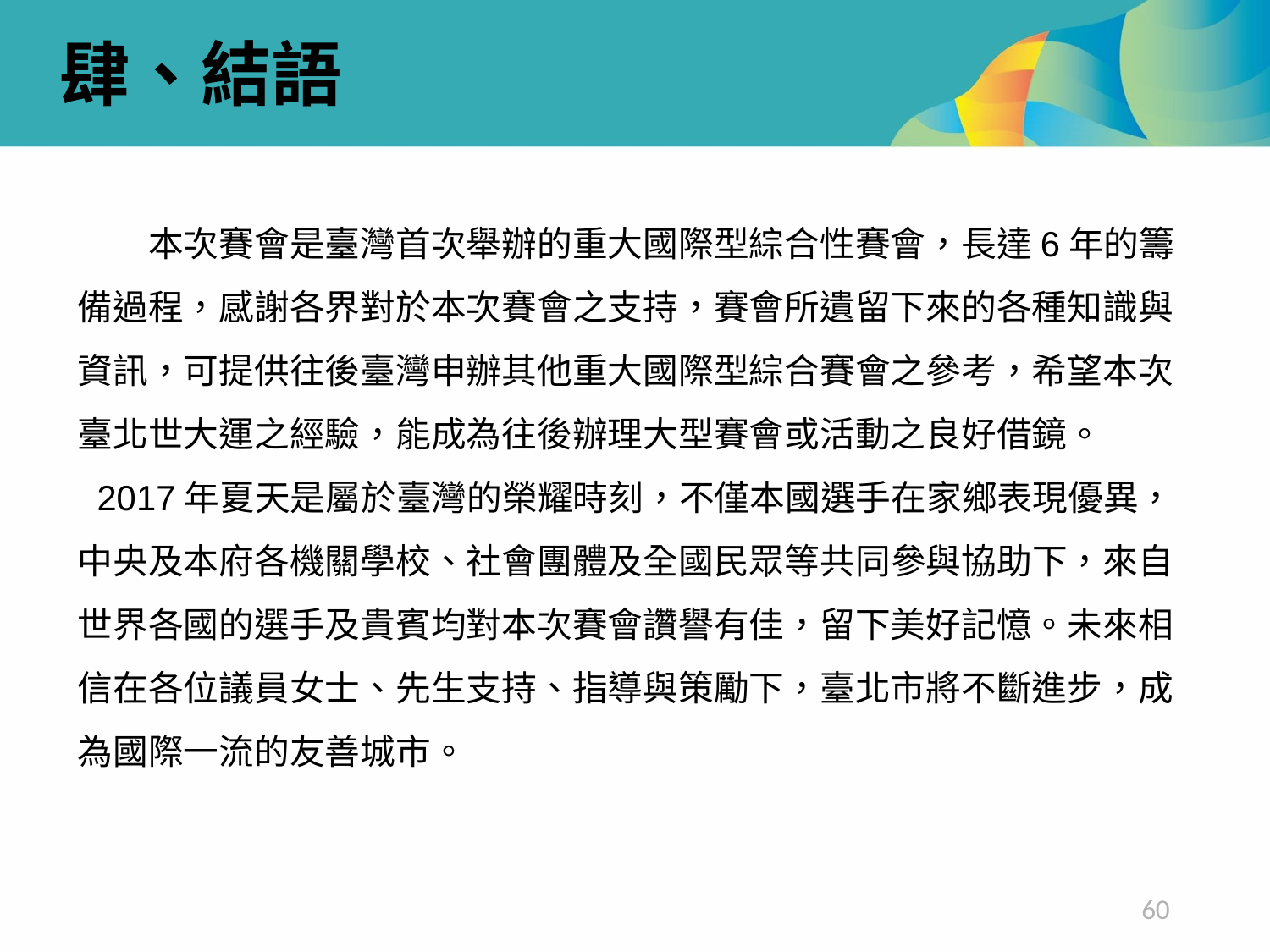

肆、結語
　　本次賽會是臺灣首次舉辦的重大國際型綜合性賽會，長達6年的籌備過程，感謝各界對於本次賽會之支持，賽會所遺留下來的各種知識與資訊，可提供往後臺灣申辦其他重大國際型綜合賽會之參考，希望本次臺北世大運之經驗，能成為往後辦理大型賽會或活動之良好借鏡。
  2017年夏天是屬於臺灣的榮耀時刻，不僅本國選手在家鄉表現優異，中央及本府各機關學校、社會團體及全國民眾等共同參與協助下，來自世界各國的選手及貴賓均對本次賽會讚譽有佳，留下美好記憶。未來相信在各位議員女士、先生支持、指導與策勵下，臺北市將不斷進步，成為國際一流的友善城市。
60